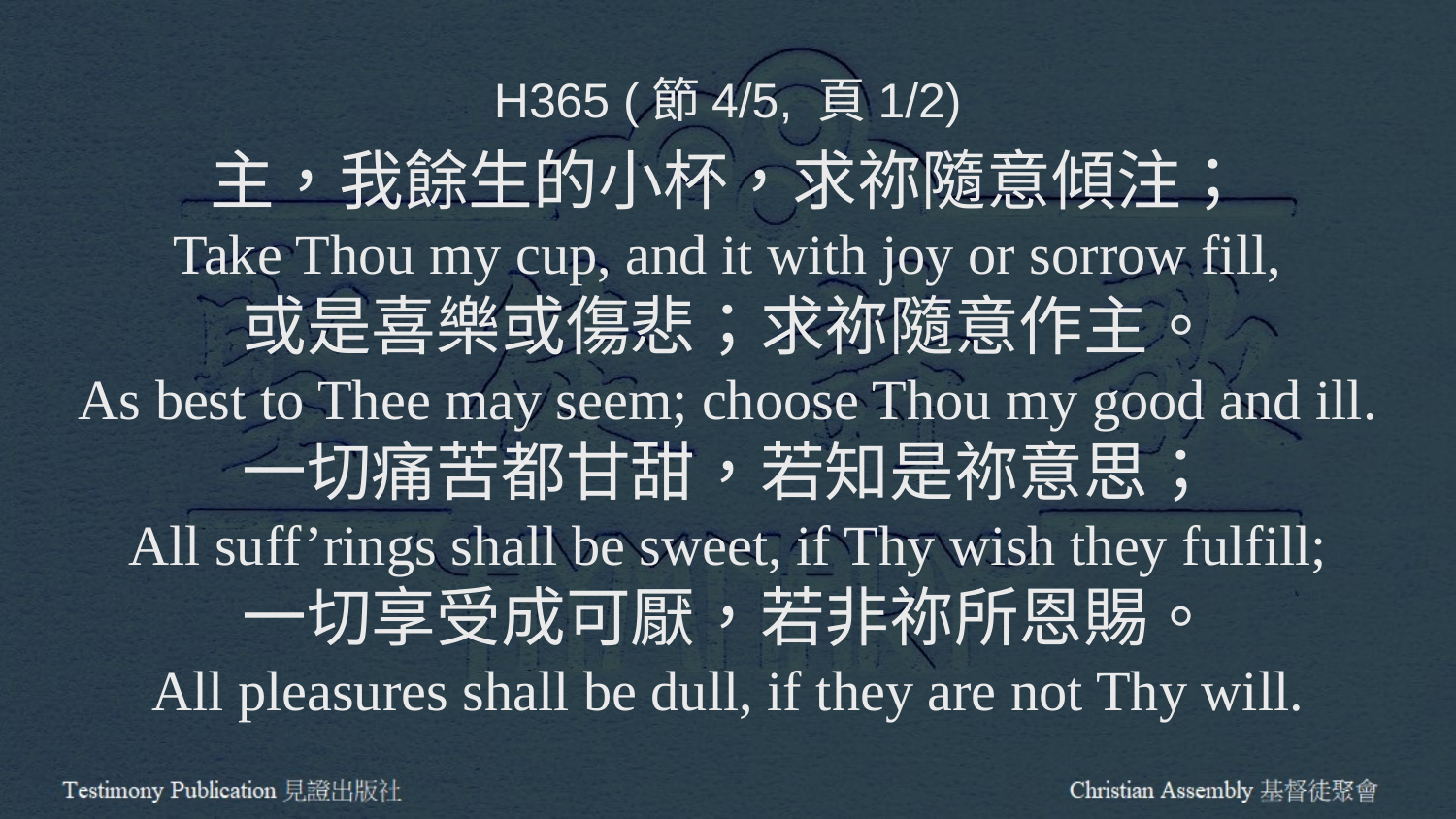

H365 (節4/5, 頁1/2)
主，我餘生的小杯，求祢隨意傾注；
Take Thou my cup, and it with joy or sorrow fill,
或是喜樂或傷悲；求祢隨意作主。
As best to Thee may seem; choose Thou my good and ill.
一切痛苦都甘甜，若知是祢意思；
All suff’rings shall be sweet, if Thy wish they fulfill;
一切享受成可厭，若非祢所恩賜。
All pleasures shall be dull, if they are not Thy will.